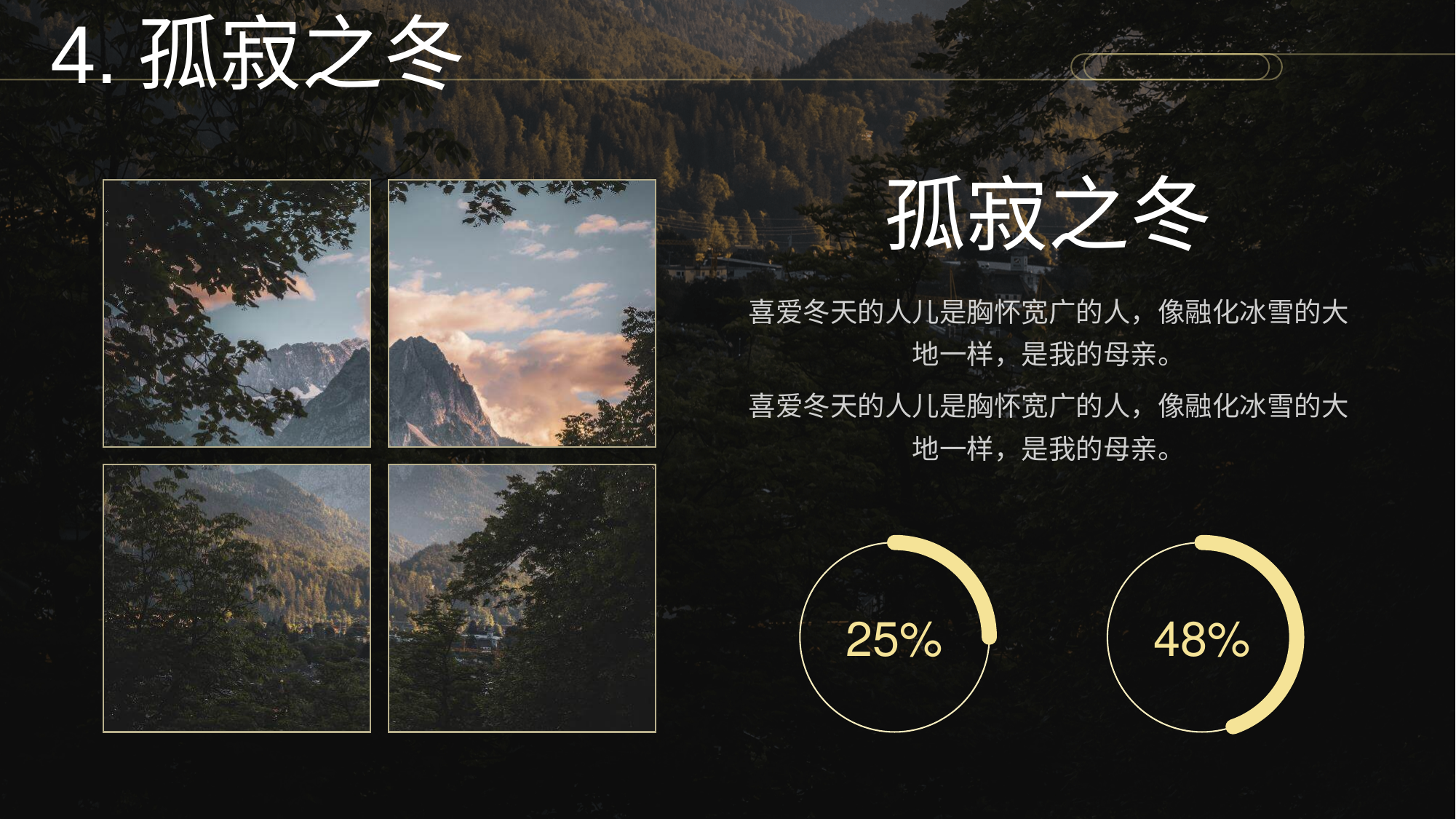

4.孤寂之冬
孤寂之冬

喜爱冬天的人儿是胸怀宽广的人，像融化冰雪的大地一样，是我的母亲。
喜爱冬天的人儿是胸怀宽广的人，像融化冰雪的大地一样，是我的母亲。

25%
48%